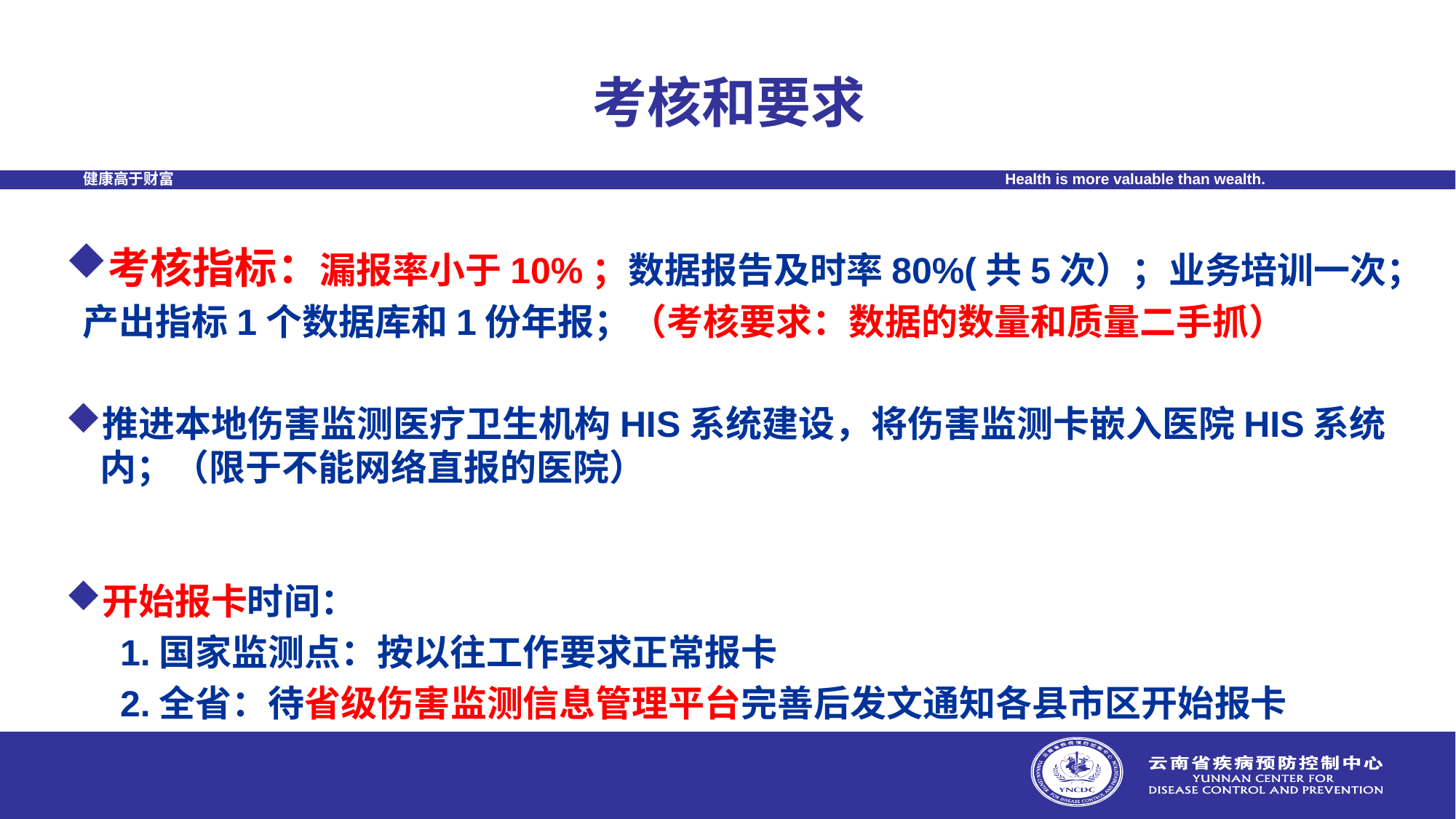

# 考核和要求
考核指标：漏报率小于10%；数据报告及时率80%(共5次）；业务培训一次；
 产出指标1个数据库和1份年报；（考核要求：数据的数量和质量二手抓）

推进本地伤害监测医疗卫生机构HIS系统建设，将伤害监测卡嵌入医院HIS系统内；（限于不能网络直报的医院）

开始报卡时间：
1.国家监测点：按以往工作要求正常报卡
2.全省：待省级伤害监测信息管理平台完善后发文通知各县市区开始报卡